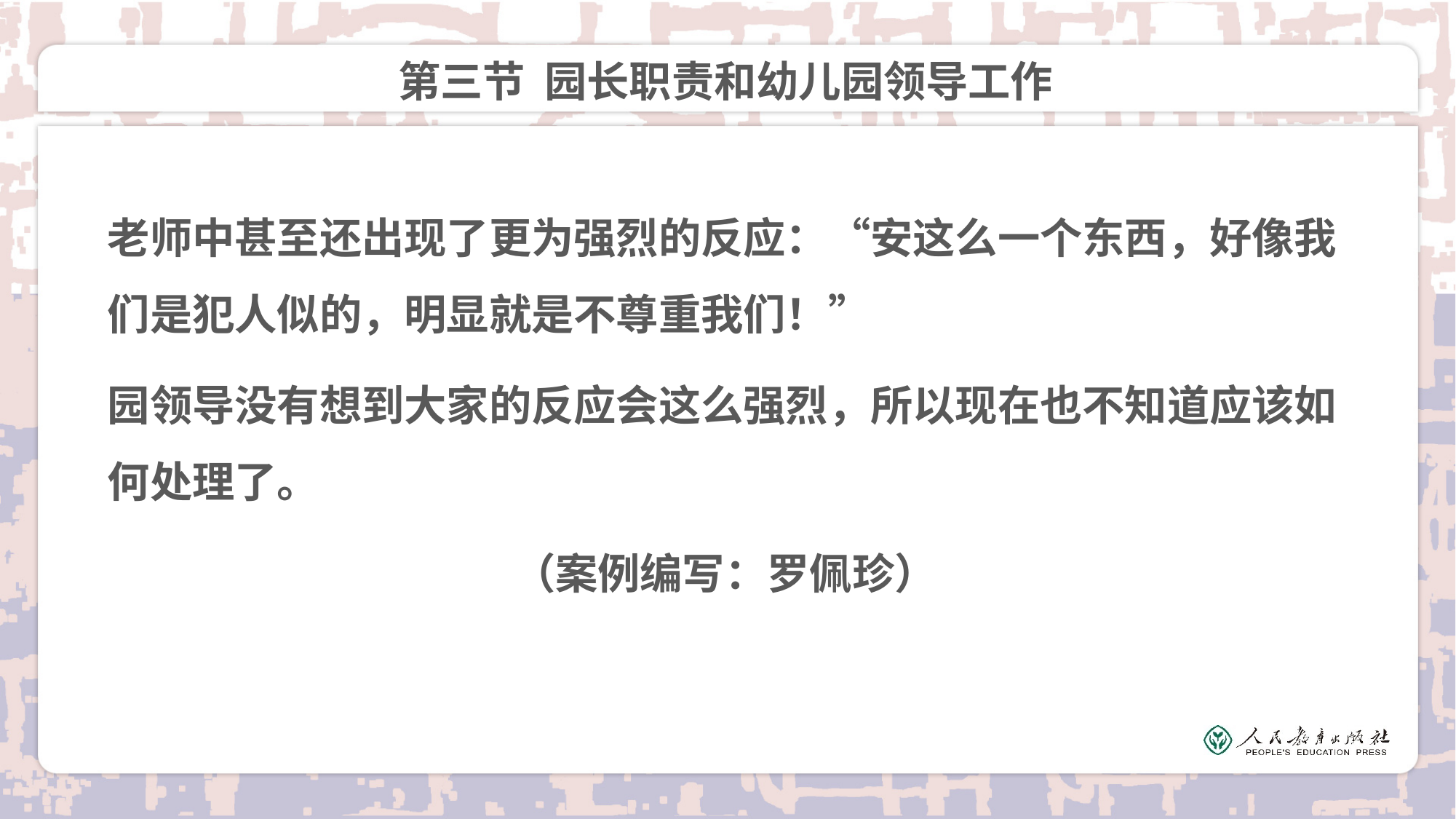

# 第三节  园长职责和幼儿园领导工作
老师中甚至还出现了更为强烈的反应：“安这么一个东西，好像我们是犯人似的，明显就是不尊重我们！”
园领导没有想到大家的反应会这么强烈，所以现在也不知道应该如何处理了。
                                         （案例编写：罗佩珍）